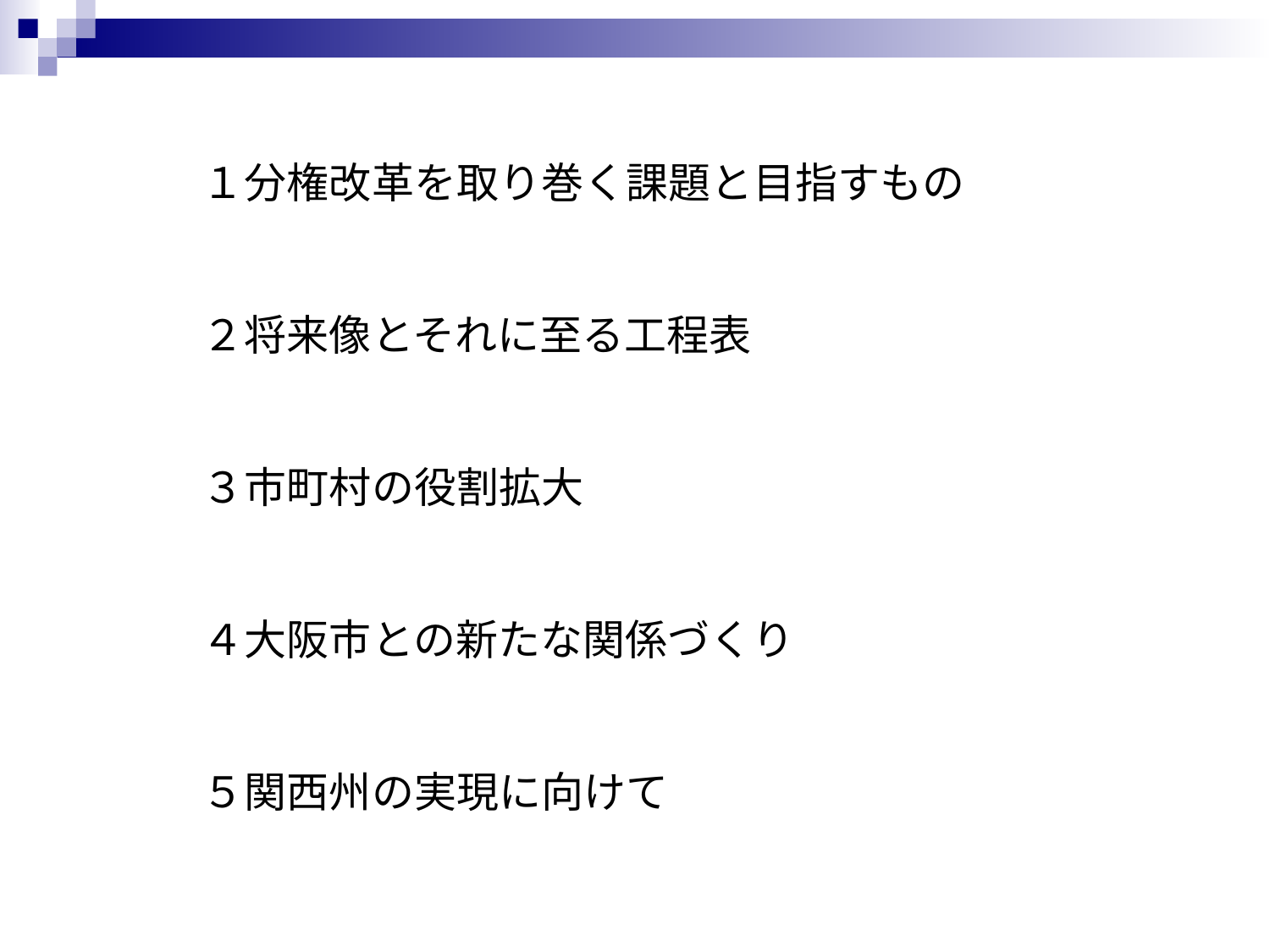

# １分権改革を取り巻く課題と目指すもの ２将来像とそれに至る工程表 ３市町村の役割拡大 ４大阪市との新たな関係づくり ５関西州の実現に向けて